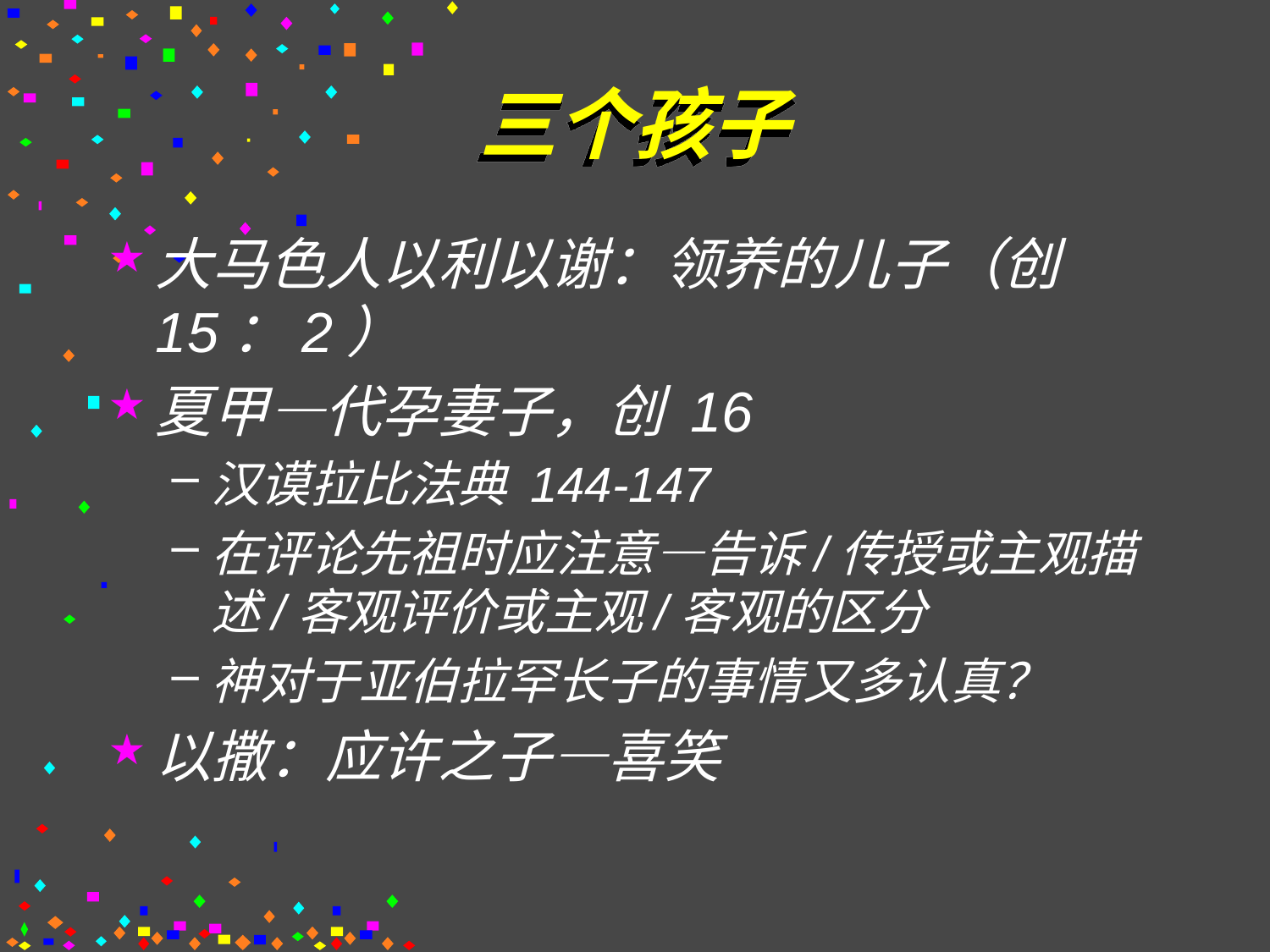

# 三个孩子
大马色人以利以谢：领养的儿子（创 15：2）
夏甲—代孕妻子，创 16
汉谟拉比法典 144-147
在评论先祖时应注意—告诉/传授或主观描述/客观评价或主观/客观的区分
神对于亚伯拉罕长子的事情又多认真？
以撒：应许之子—喜笑